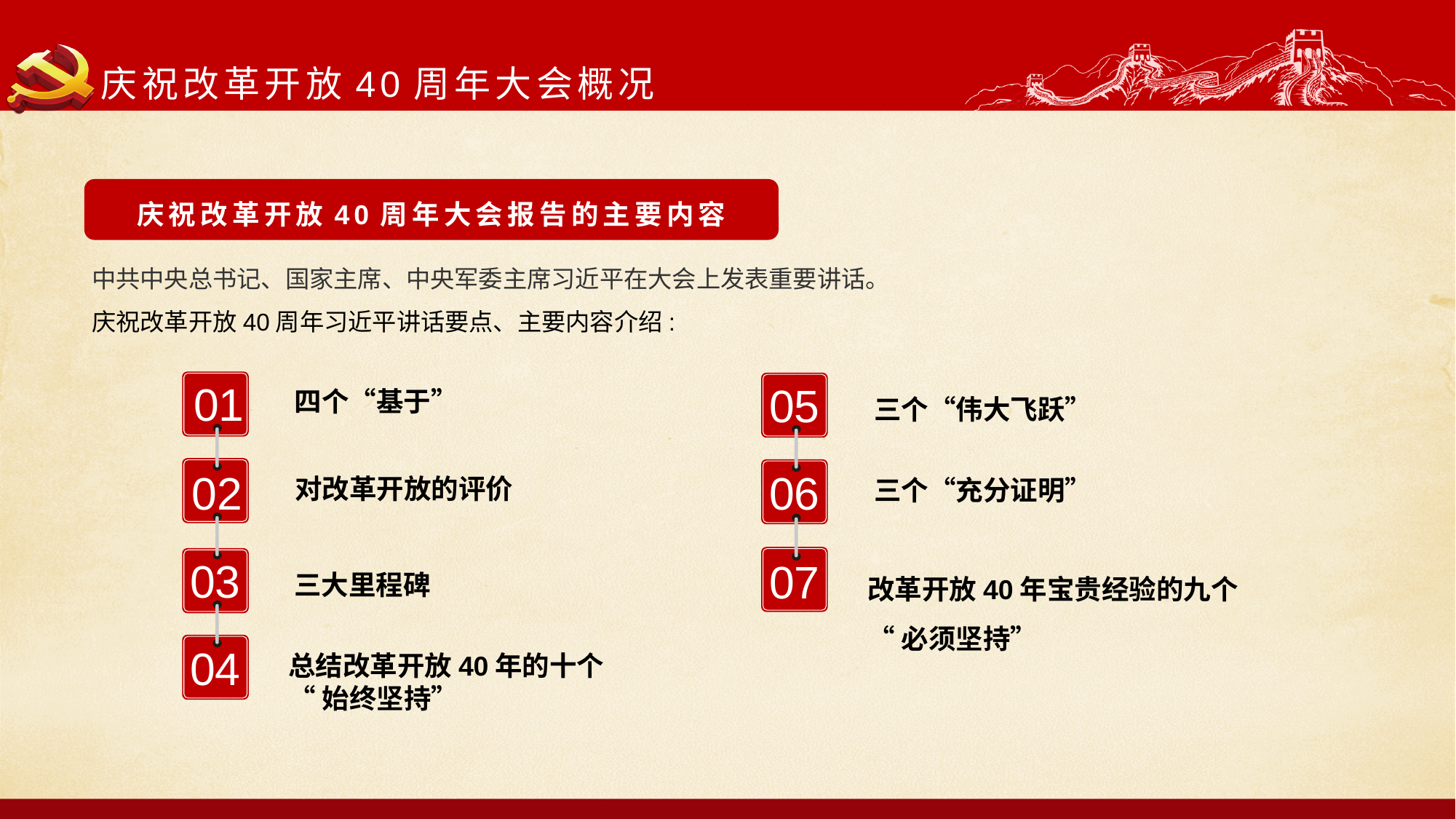

庆祝改革开放40周年大会概况

庆祝改革开放40周年大会报告的主要内容
中共中央总书记、国家主席、中央军委主席习近平在大会上发表重要讲话。
庆祝改革开放40周年习近平讲话要点、主要内容介绍:
01

05

四个“基于”
三个“伟大飞跃”

02
06

对改革开放的评价
三个“充分证明”

07
03

改革开放40年宝贵经验的九个
“必须坚持”
三大里程碑

04

总结改革开放40年的十个
“始终坚持”